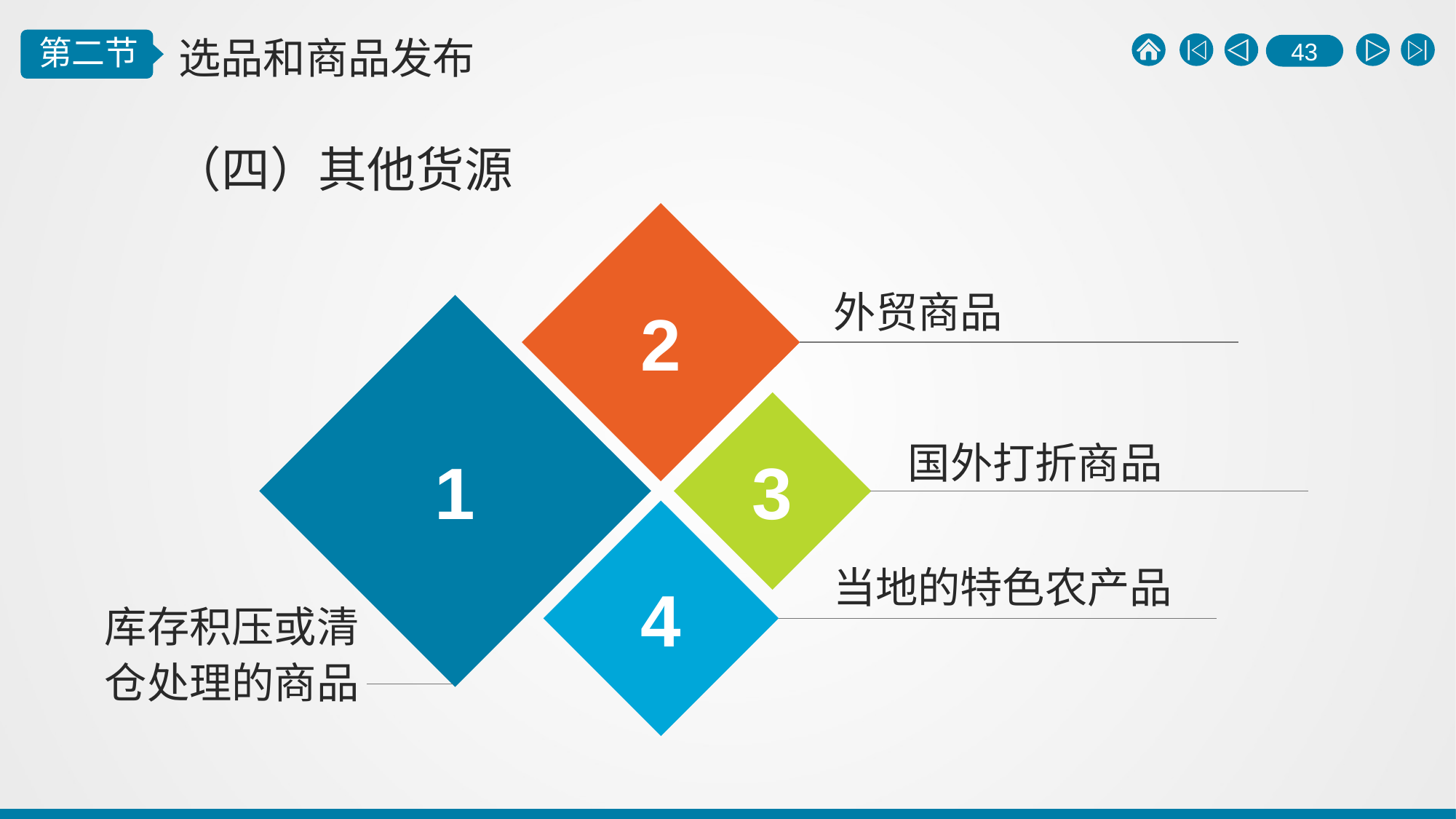

（四）其他货源

外贸商品
2

国外打折商品
1
3

当地的特色农产品
4
库存积压或清仓处理的商品